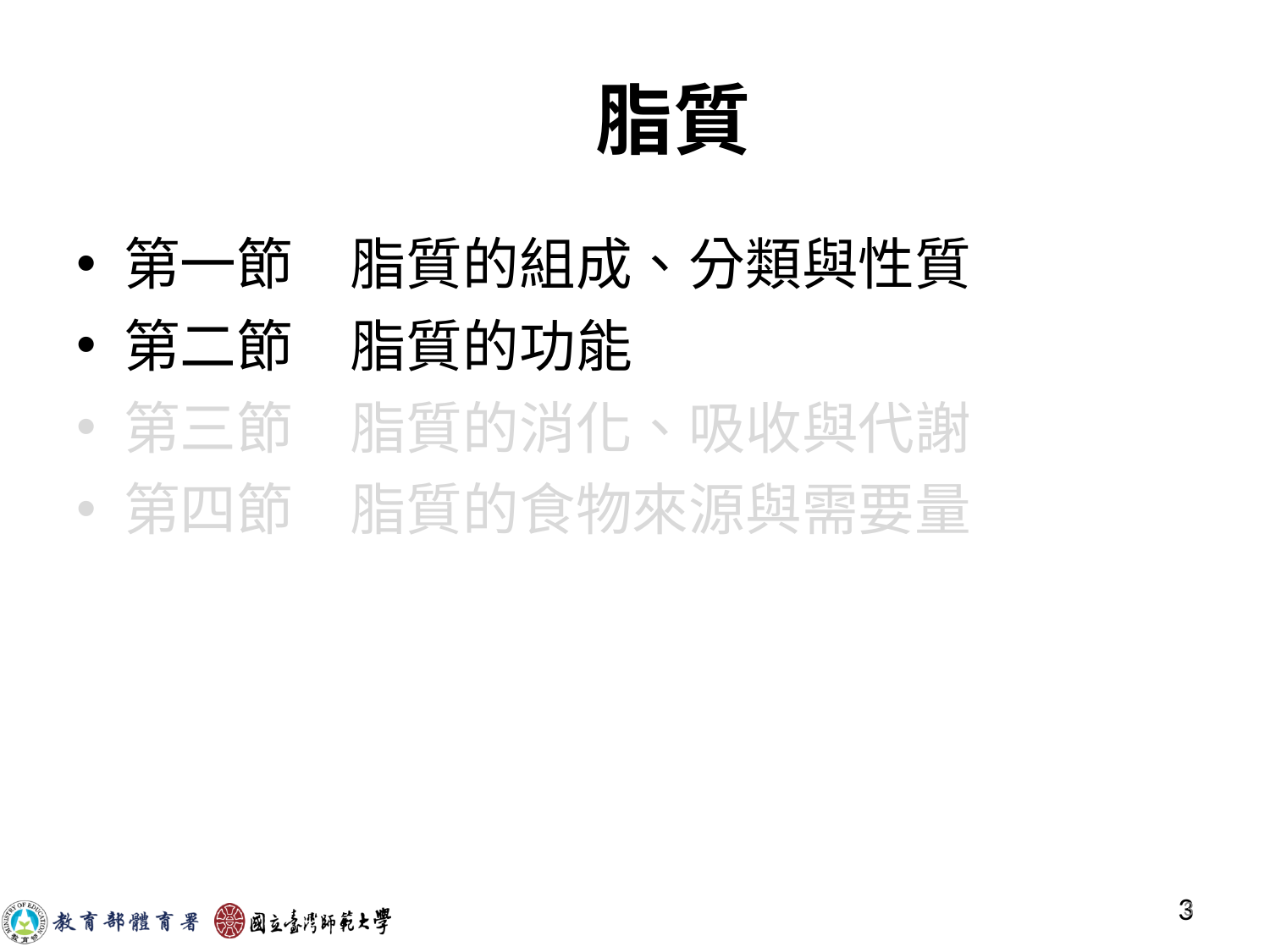

# 脂質
第一節　脂質的組成、分類與性質
第二節　脂質的功能
第三節　脂質的消化、吸收與代謝
第四節　脂質的食物來源與需要量
3
3